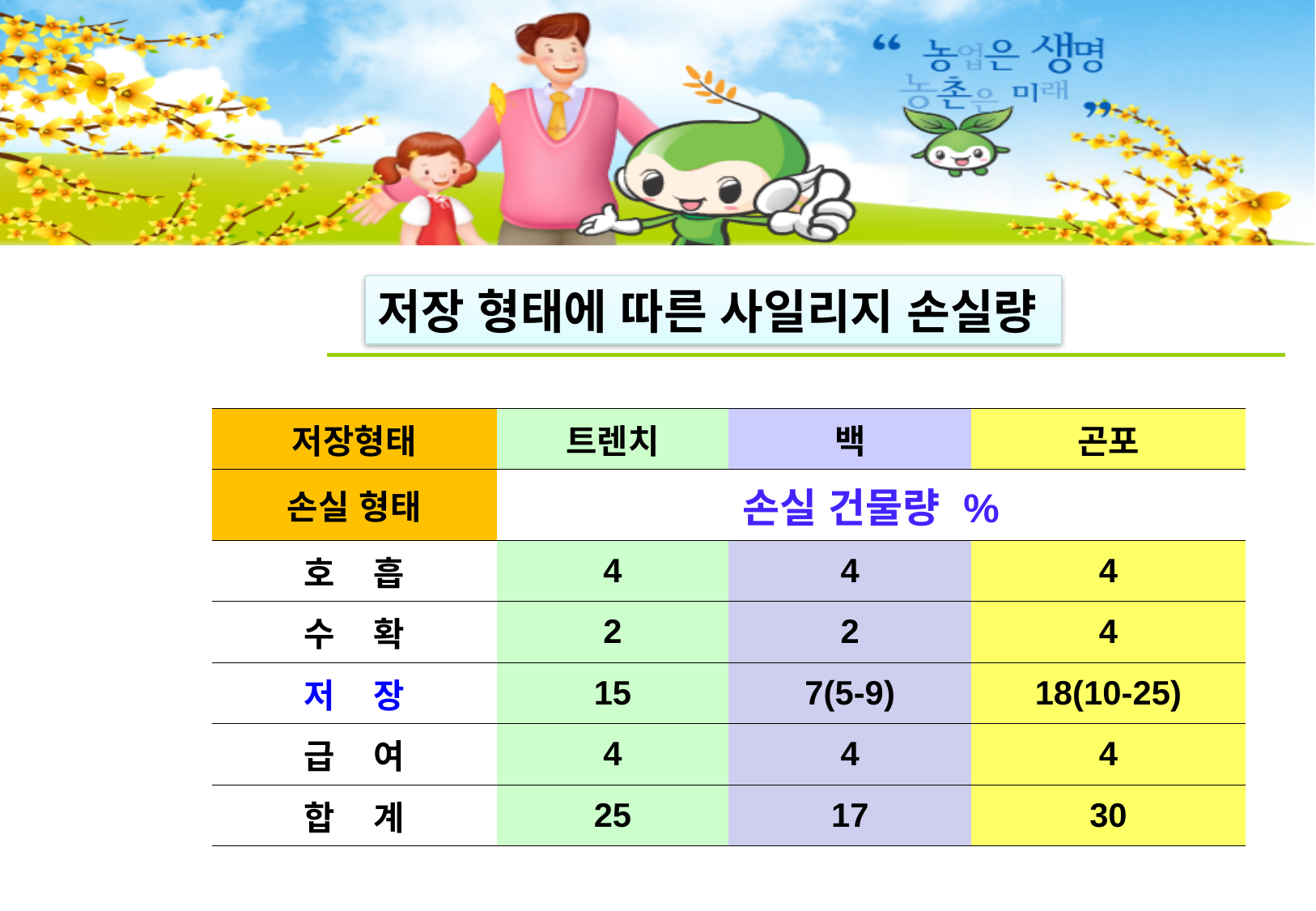

저장 형태에 따른 사일리지 손실량

| 저장형태 | 트렌치 | 백 | 곤포 |
| --- | --- | --- | --- |
| 손실 형태 | 손실 건물량 % |  |  |
| 호 흡 | 4 | 4 | 4 |
| 수 확 | 2 | 2 | 4 |
| 저 장 | 15 | 7(5-9) | 18(10-25) |
| 급 여 | 4 | 4 | 4 |
| 합 계 | 25 | 17 | 30 |